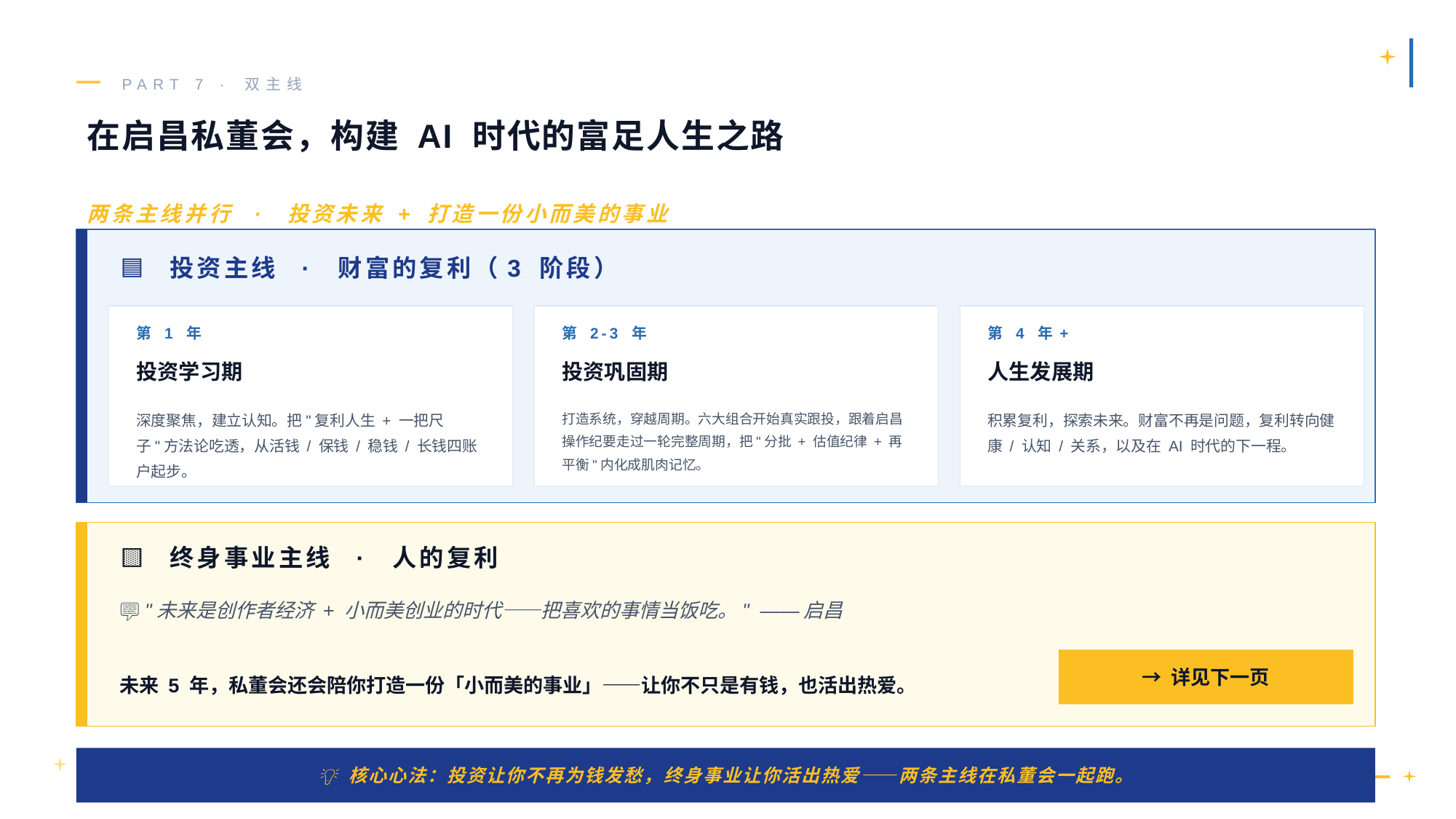

PART 7 · 双主线

在启昌私董会，构建 AI 时代的富足人生之路
两条主线并行  ·  投资未来 + 打造一份小而美的事业

🟦  投资主线  ·  财富的复利（3 阶段）

第 1 年
第 2-3 年
第 4 年+
投资学习期
投资巩固期
人生发展期
深度聚焦，建立认知。把"复利人生 + 一把尺子"方法论吃透，从活钱 / 保钱 / 稳钱 / 长钱四账户起步。
打造系统，穿越周期。六大组合开始真实跟投，跟着启昌操作纪要走过一轮完整周期，把"分批 + 估值纪律 + 再平衡"内化成肌肉记忆。
积累复利，探索未来。财富不再是问题，复利转向健康 / 认知 / 关系，以及在 AI 时代的下一程。

🟨  终身事业主线  ·  人的复利
💬 "未来是创作者经济 + 小而美创业的时代——把喜欢的事情当饭吃。"  ——启昌
未来 5 年，私董会还会陪你打造一份「小而美的事业」——让你不只是有钱，也活出热爱。

→ 详见下一页

💡 核心心法：投资让你不再为钱发愁，终身事业让你活出热爱——两条主线在私董会一起跑。